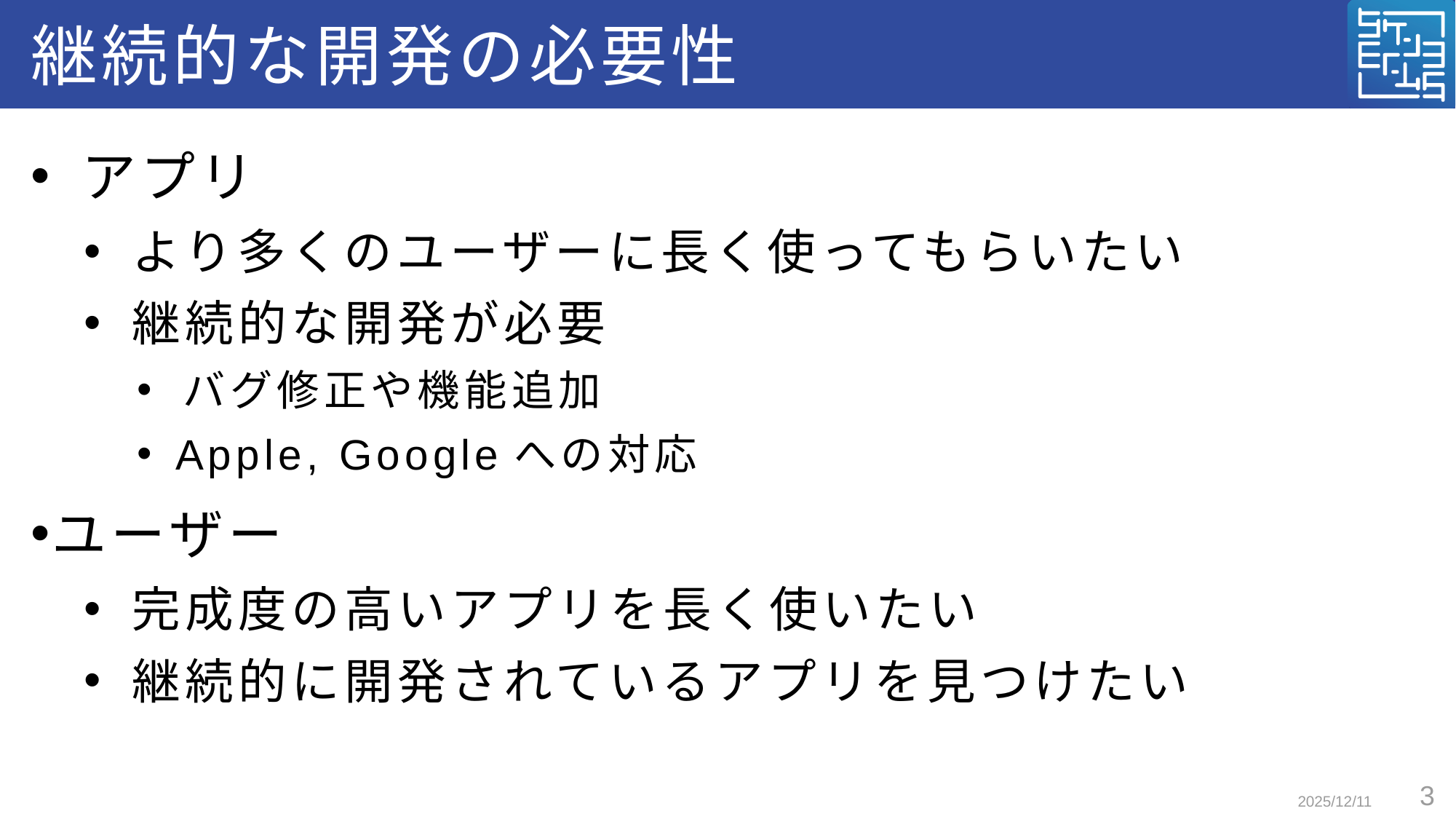

# 継続的な開発の必要性
 アプリ
 より多くのユーザーに長く使ってもらいたい
 継続的な開発が必要
 バグ修正や機能追加
 Apple, Googleへの対応
ユーザー
 完成度の高いアプリを長く使いたい
 継続的に開発されているアプリを見つけたい
3
2025/12/11